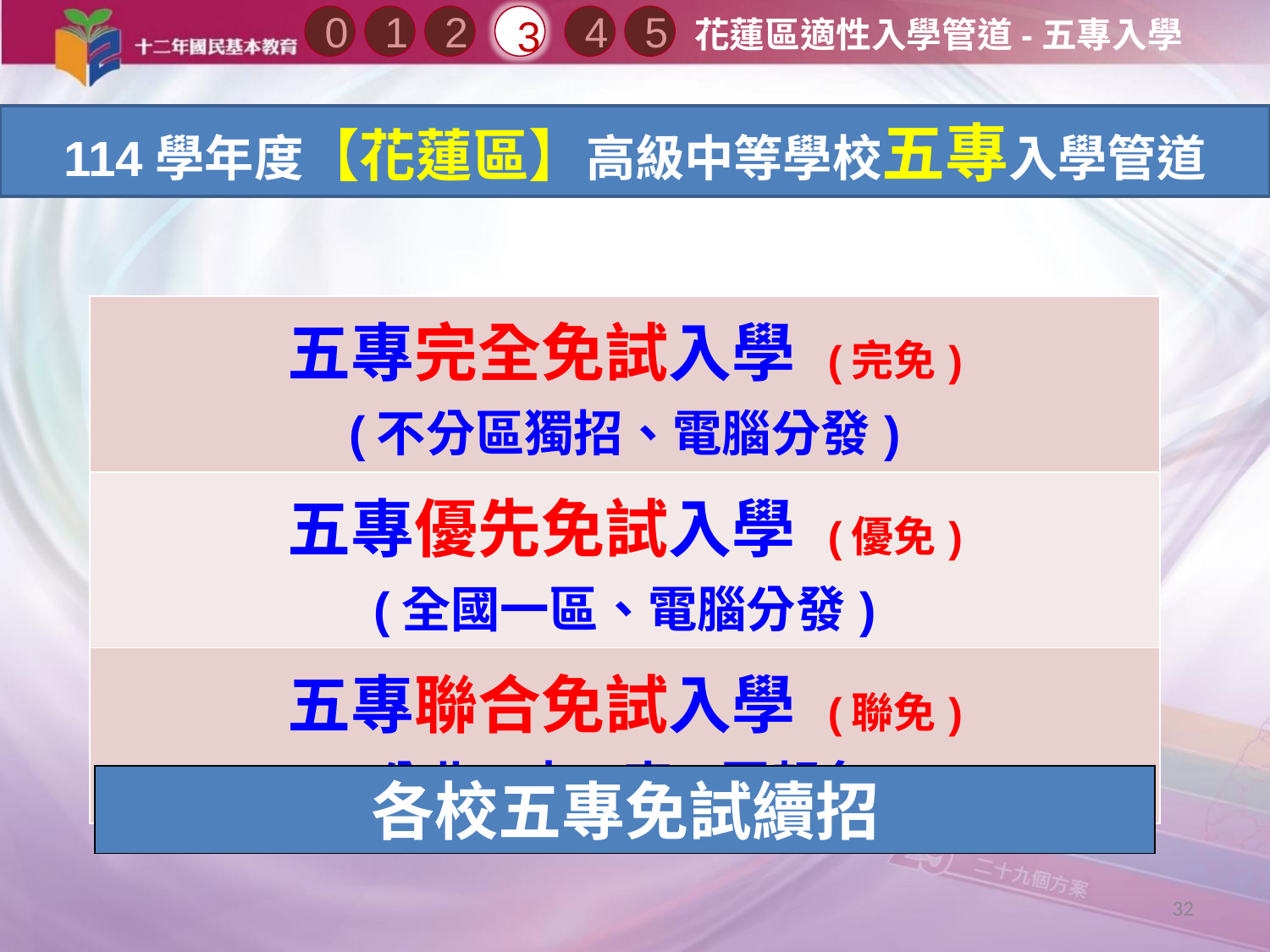

0
2
3
1
4
5
花蓮區適性入學管道-五專入學
114學年度【花蓮區】高級中等學校五專入學管道
| 五專完全免試入學 (完免) (不分區獨招、電腦分發) |
| --- |
| 五專優先免試入學 (優免) (全國一區、電腦分發) |
| 五專聯合免試入學 (聯免) (分北、中、南三區報名) |
各校五專免試續招
32